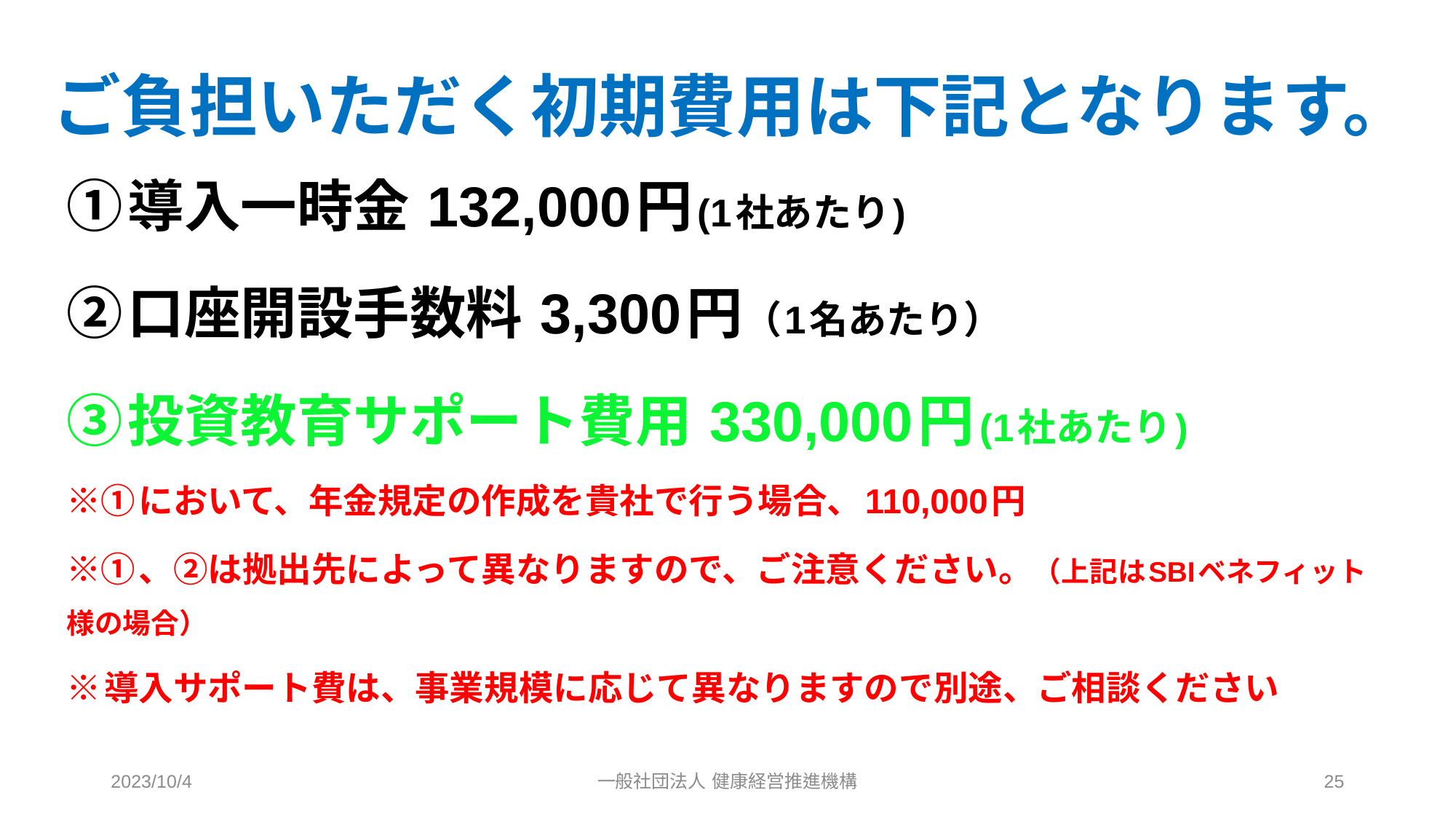

ご負担いただく初期費用は下記となります。
#
①導入一時金 132,000円(1社あたり)
②口座開設手数料 3,300円（1名あたり）
③投資教育サポート費用 330,000円(1社あたり)
※①において、年金規定の作成を貴社で行う場合、110,000円
※①、②は拠出先によって異なりますので、ご注意ください。（上記はSBIベネフィット様の場合）
※導入サポート費は、事業規模に応じて異なりますので別途、ご相談ください
2023/10/4
一般社団法人 健康経営推進機構
25